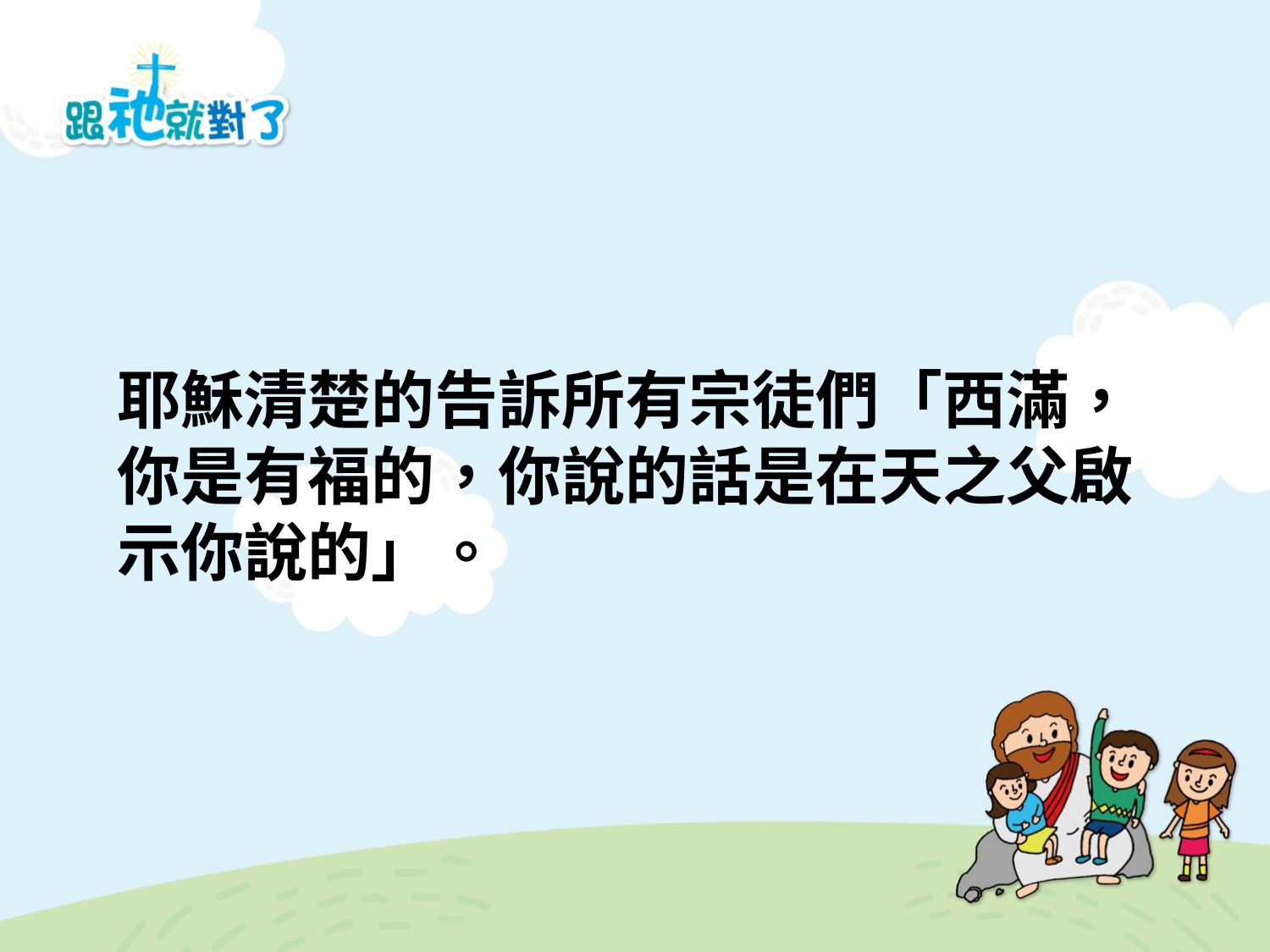

耶穌清楚的告訴所有宗徒們「西滿，你是有福的，你說的話是在天之父啟示你說的」。